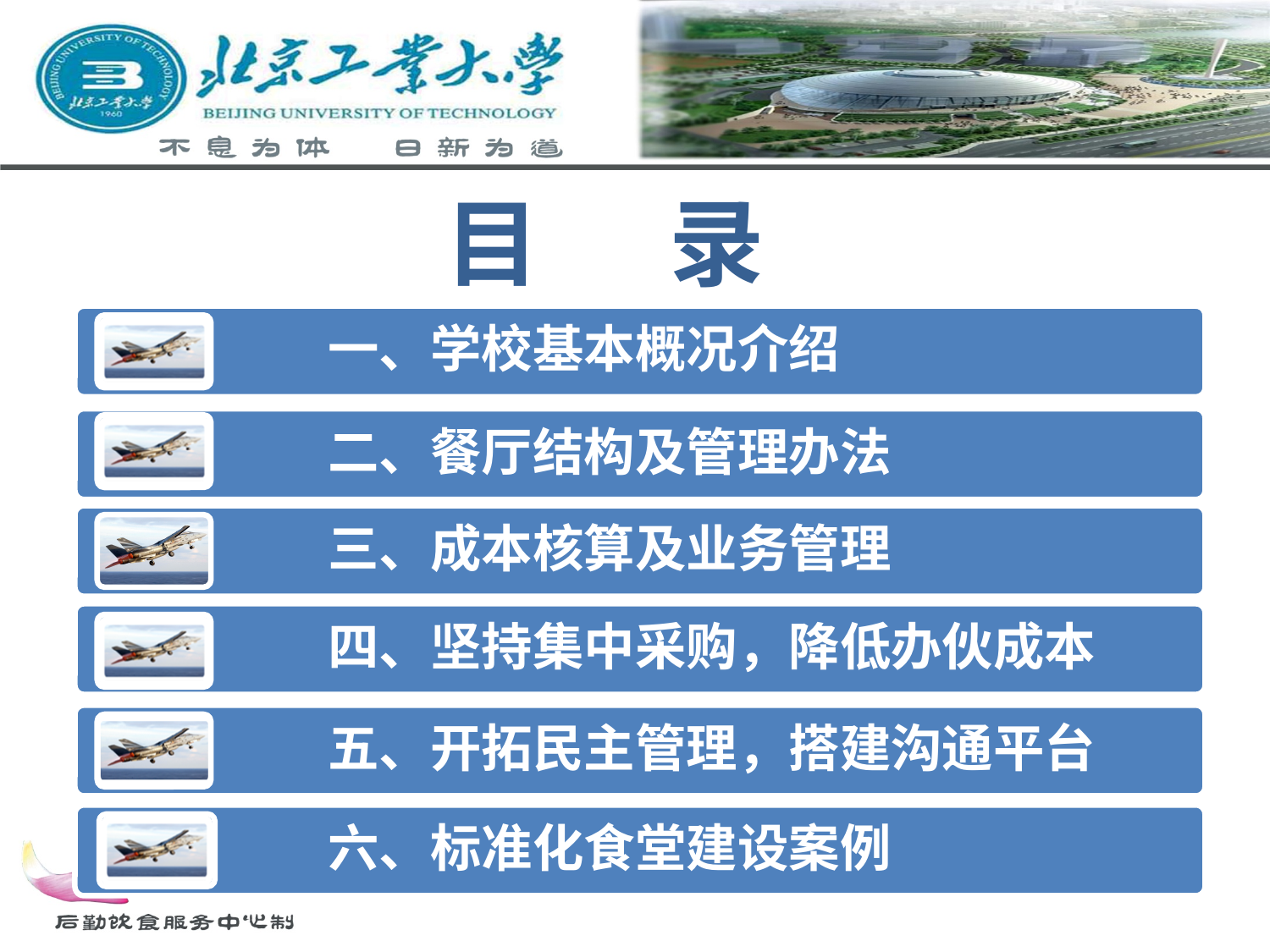

目      录
一、学校基本概况介绍
二、餐厅结构及管理办法
三、成本核算及业务管理
四、坚持集中采购，降低办伙成本
五、开拓民主管理，搭建沟通平台
六、标准化食堂建设案例